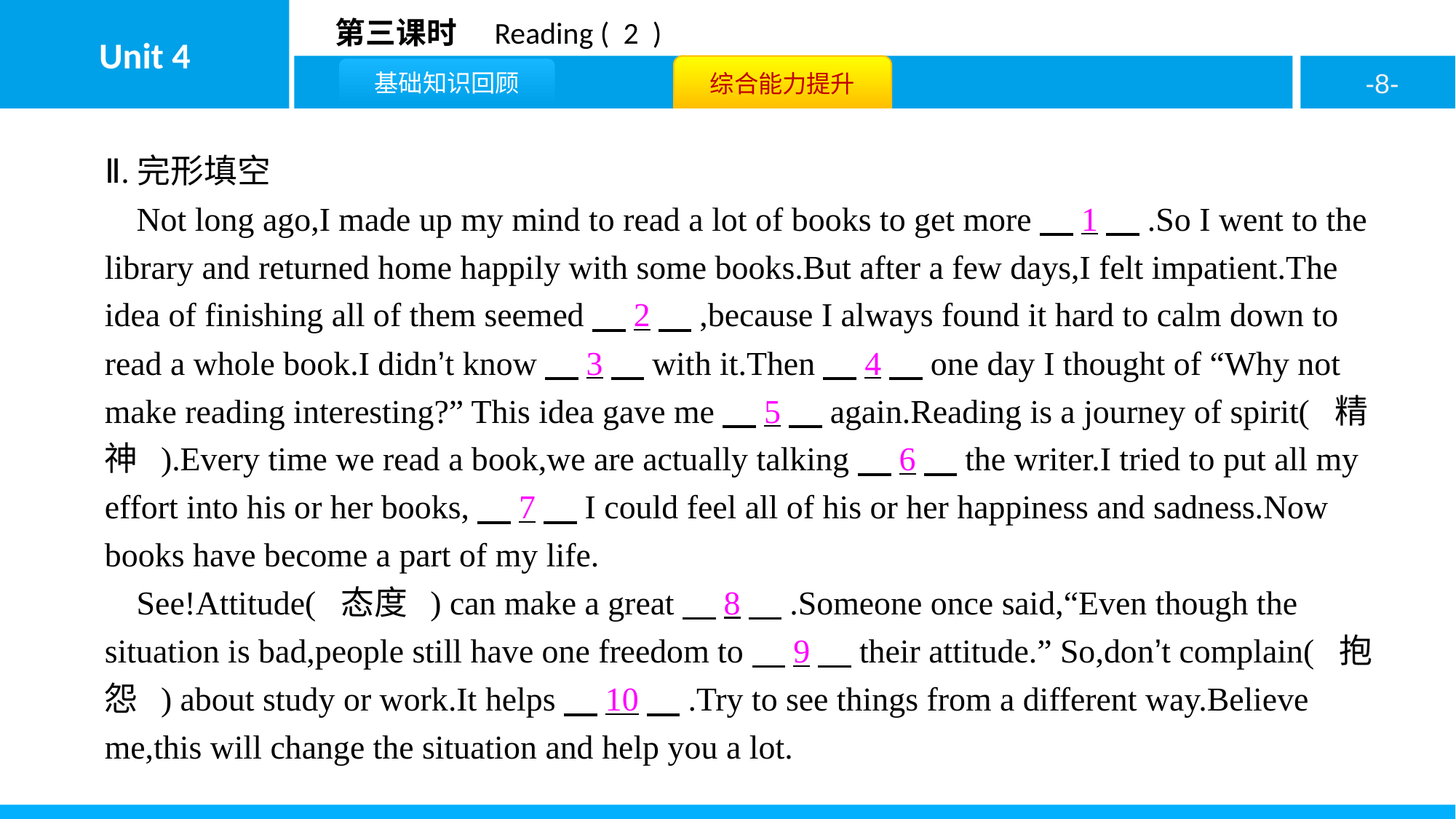

Ⅱ.完形填空
Not long ago,I made up my mind to read a lot of books to get more　1　.So I went to the library and returned home happily with some books.But after a few days,I felt impatient.The idea of finishing all of them seemed　2　,because I always found it hard to calm down to read a whole book.I didn’t know　3　with it.Then　4　one day I thought of “Why not make reading interesting?” This idea gave me　5　again.Reading is a journey of spirit(  精神  ).Every time we read a book,we are actually talking　6　the writer.I tried to put all my effort into his or her books,　7　I could feel all of his or her happiness and sadness.Now books have become a part of my life.
See!Attitude(  态度  ) can make a great　8　.Someone once said,“Even though the situation is bad,people still have one freedom to　9　their attitude.” So,don’t complain(  抱怨  ) about study or work.It helps　10　.Try to see things from a different way.Believe me,this will change the situation and help you a lot.